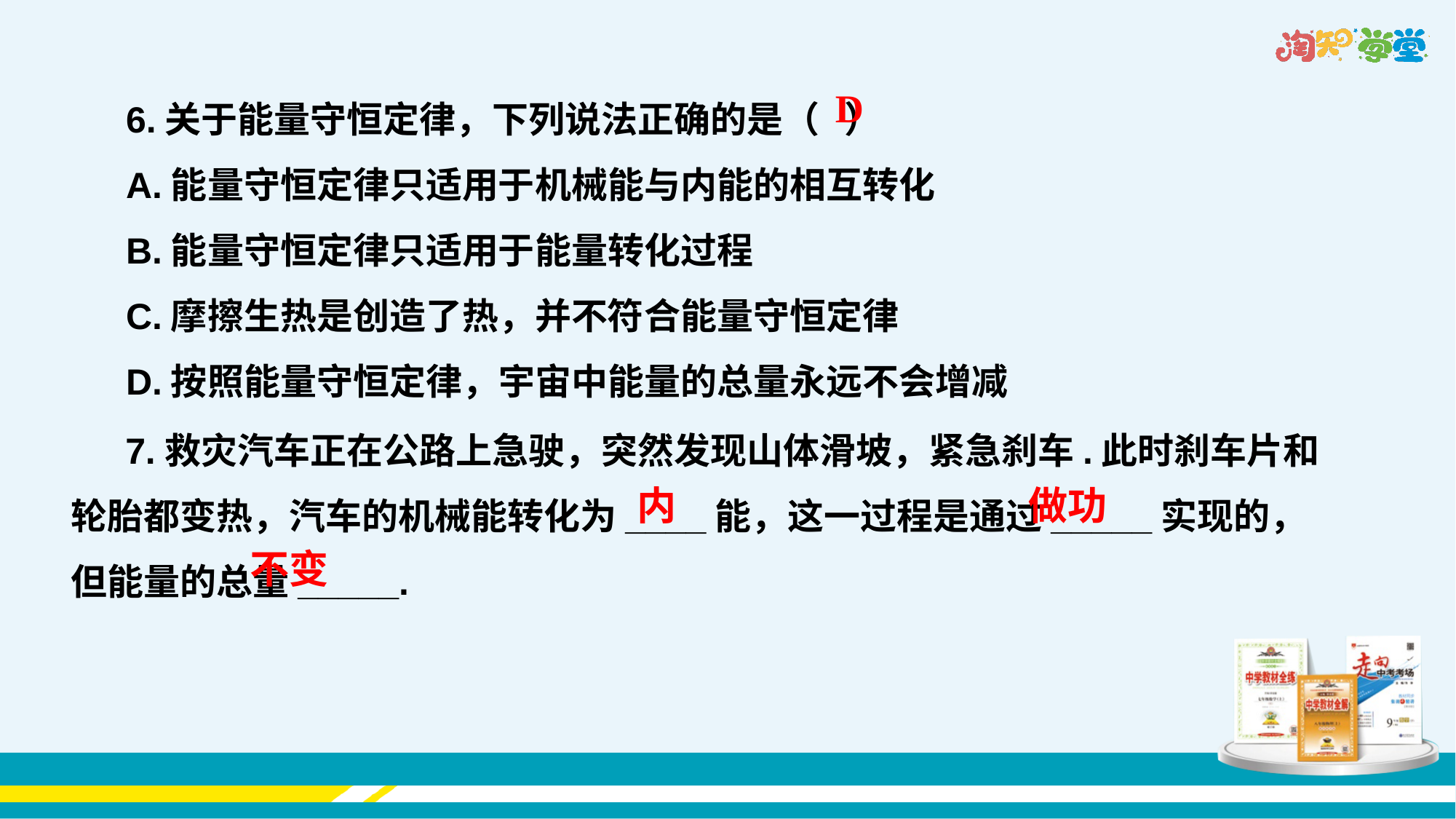

6.关于能量守恒定律，下列说法正确的是（   ）
A.能量守恒定律只适用于机械能与内能的相互转化
B.能量守恒定律只适用于能量转化过程
C.摩擦生热是创造了热，并不符合能量守恒定律
D.按照能量守恒定律，宇宙中能量的总量永远不会增减
D
7.救灾汽车正在公路上急驶，突然发现山体滑坡，紧急刹车.此时刹车片和轮胎都变热，汽车的机械能转化为____能，这一过程是通过_____实现的，但能量的总量_____.

内
做功
不变